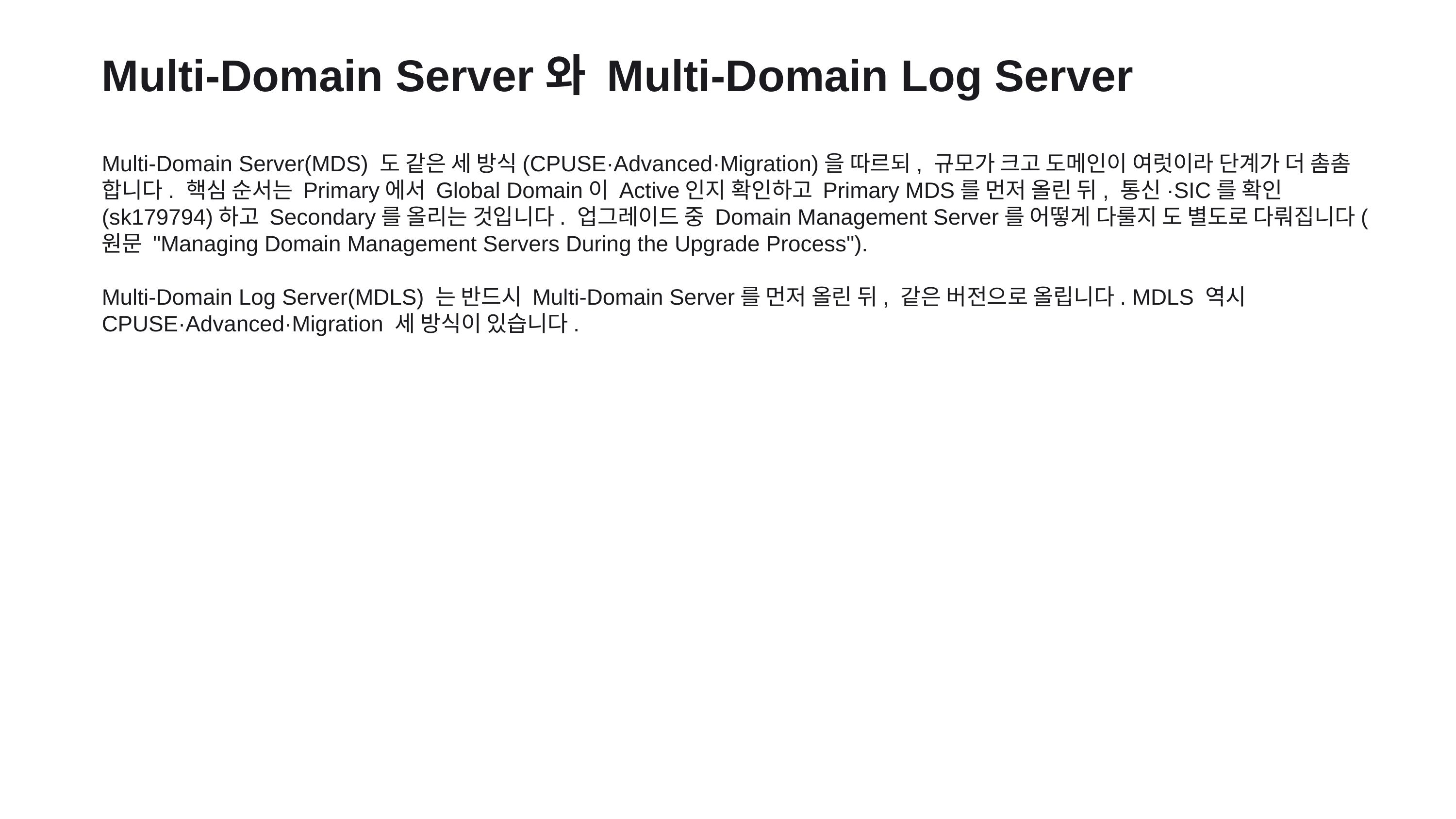

Multi-Domain Server와 Multi-Domain Log Server
Multi-Domain Server(MDS) 도 같은 세 방식(CPUSE·Advanced·Migration)을 따르되, 규모가 크고 도메인이 여럿이라 단계가 더 촘촘 합니다. 핵심 순서는 Primary에서 Global Domain이 Active인지 확인하고 Primary MDS를 먼저 올린 뒤, 통신·SIC를 확인(sk179794)하고 Secondary를 올리는 것입니다. 업그레이드 중 Domain Management Server를 어떻게 다룰지 도 별도로 다뤄집니다(원문 "Managing Domain Management Servers During the Upgrade Process").

Multi-Domain Log Server(MDLS) 는 반드시 Multi-Domain Server를 먼저 올린 뒤, 같은 버전으로 올립니다. MDLS 역시 CPUSE·Advanced·Migration 세 방식이 있습니다.